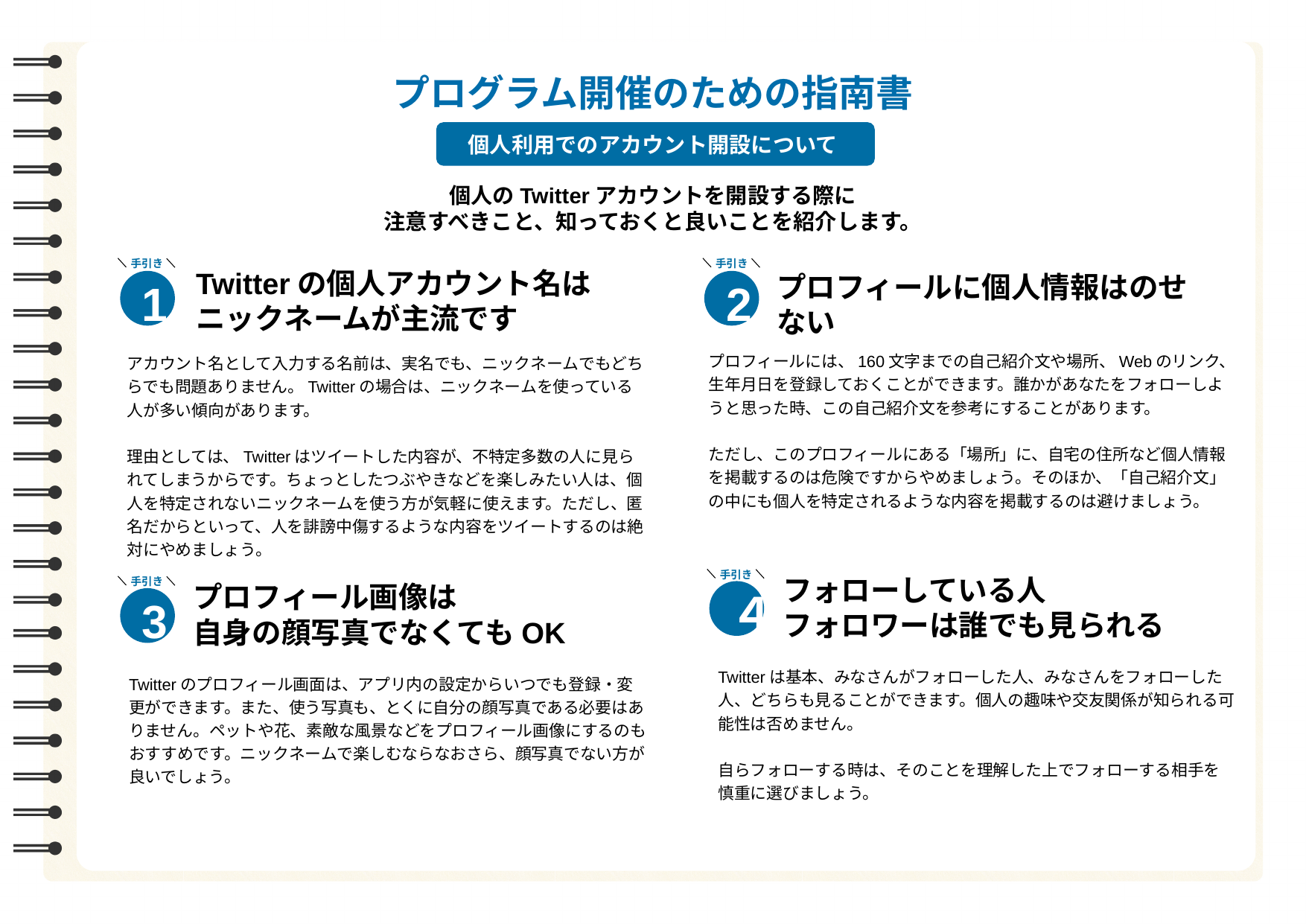

プログラム開催のための指南書

個人利用でのアカウント開設について
個人のTwitterアカウントを開設する際に
注意すべきこと、知っておくと良いことを紹介します。
手引き
手引き
Twitterの個人アカウント名は
ニックネームが主流です
プロフィールに個人情報はのせない
1

2

プロフィールには、160文字までの自己紹介文や場所、Webのリンク、
生年月日を登録しておくことができます。誰かがあなたをフォローしよ
うと思った時、この自己紹介文を参考にすることがあります。
ただし、このプロフィールにある「場所」に、自宅の住所など個人情報
を掲載するのは危険ですからやめましょう。そのほか、「自己紹介文」
の中にも個人を特定されるような内容を掲載するのは避けましょう。
アカウント名として入力する名前は、実名でも、ニックネームでもどちらでも問題ありません。Twitterの場合は、ニックネームを使っている人が多い傾向があります。
理由としては、Twitterはツイートした内容が、不特定多数の人に見られてしまうからです。ちょっとしたつぶやきなどを楽しみたい人は、個人を特定されないニックネームを使う方が気軽に使えます。ただし、匿名だからといって、人を誹謗中傷するような内容をツイートするのは絶対にやめましょう。
手引き
フォローしている人
フォロワーは誰でも見られる
４
Twitterは基本、みなさんがフォローした人、みなさんをフォローした人、どちらも見ることができます。個人の趣味や交友関係が知られる可能性は否めません。

自らフォローする時は、そのことを理解した上でフォローする相手を慎重に選びましょう。

手引き
プロフィール画像は
自身の顔写真でなくてもOK
3
Twitterのプロフィール画面は、アプリ内の設定からいつでも登録・変更ができます。また、使う写真も、とくに自分の顔写真である必要はありません。ペットや花、素敵な風景などをプロフィール画像にするのもおすすめです。ニックネームで楽しむならなおさら、顔写真でない方が良いでしょう。